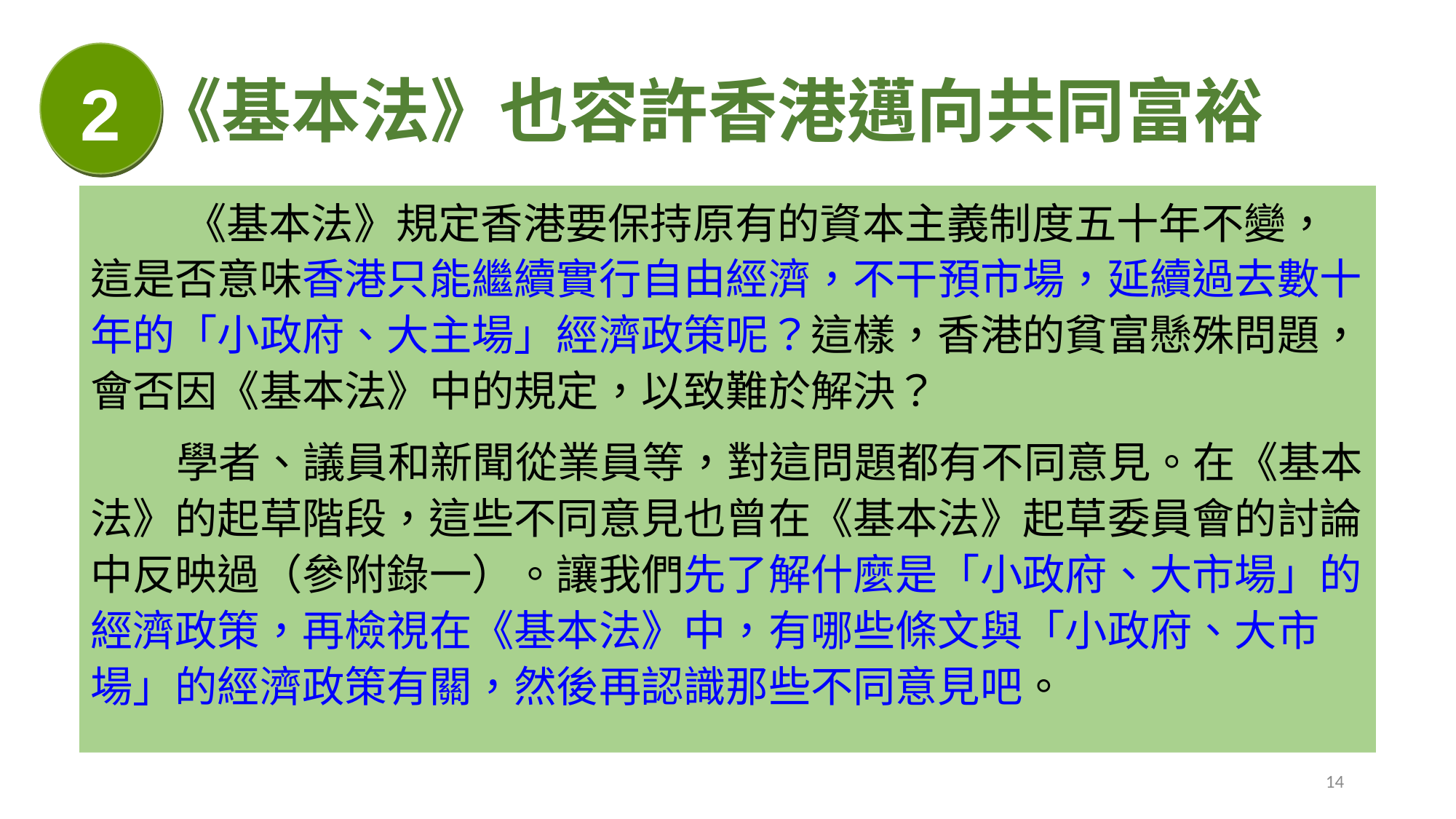

2
# 《基本法》也容許香港邁向共同富裕
     《基本法》規定香港要保持原有的資本主義制度五十年不變，這是否意味香港只能繼續實行自由經濟，不干預市場，延續過去數十年的「小政府、大主場」經濟政策呢？這樣，香港的貧富懸殊問題，會否因《基本法》中的規定，以致難於解決？
        學者、議員和新聞從業員等，對這問題都有不同意見。在《基本法》的起草階段，這些不同意見也曾在《基本法》起草委員會的討論中反映過（參附錄一）。讓我們先了解什麼是「小政府、大市場」的經濟政策，再檢視在《基本法》中，有哪些條文與「小政府、大市場」的經濟政策有關，然後再認識那些不同意見吧。
14